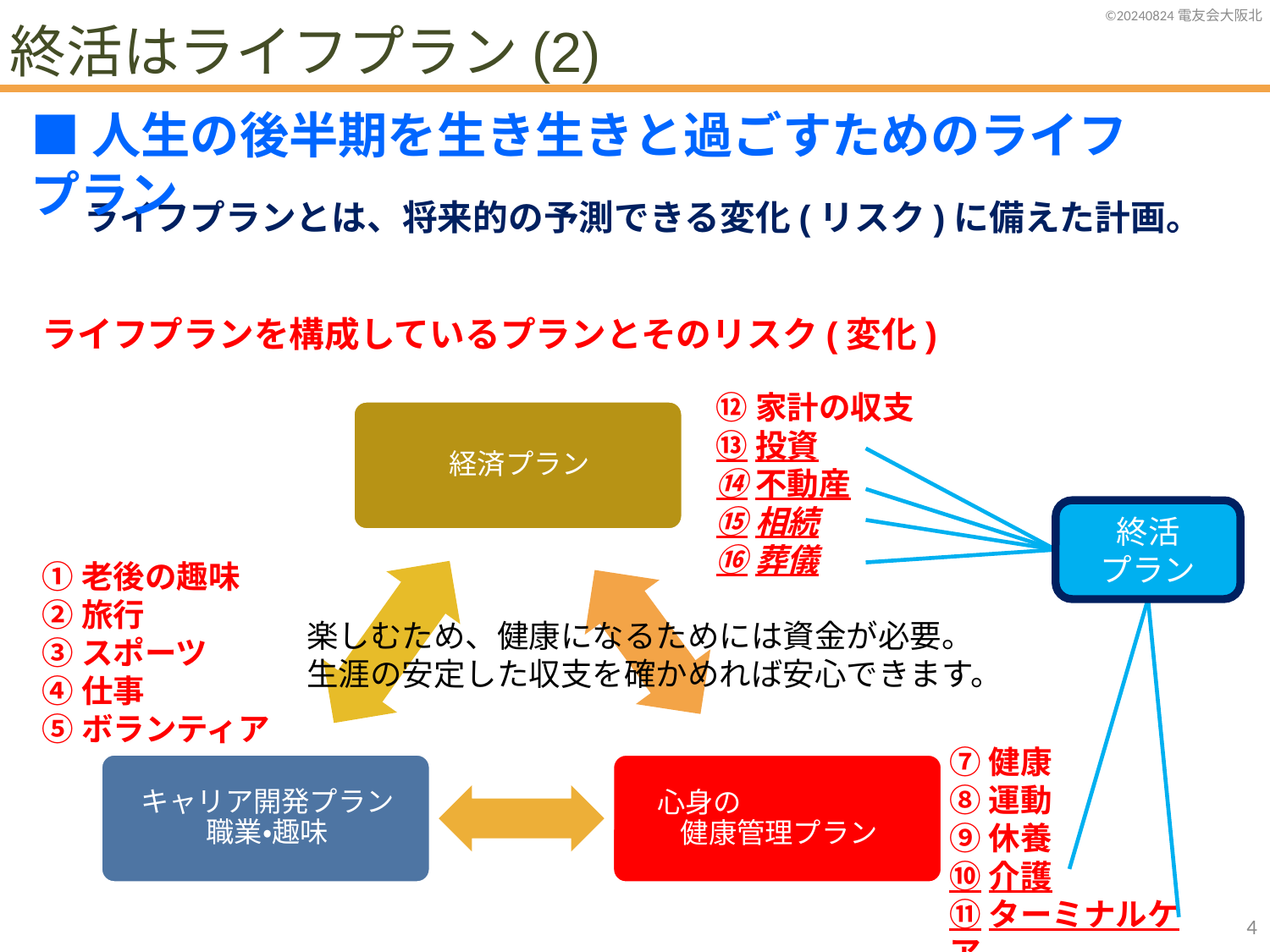

終活はライフプラン(2)
■人生の後半期を生き生きと過ごすためのライフプラン
ライフプランとは、将来的の予測できる変化(リスク)に備えた計画。
ライフプランを構成しているプランとそのリスク(変化)
⑫家計の収支
⑬投資
⑭不動産
⑮相続
⑯葬儀
経済プラン

　心身の
健康管理プラン

キャリア開発プラン
職業・趣味

終活
プラン
①老後の趣味
②旅行
③スポーツ
④仕事
⑤ボランティア
楽しむため、健康になるためには資金が必要。
生涯の安定した収支を確かめれば安心できます。
⑦健康
⑧運動
⑨休養
⑩介護
⑪ターミナルケア
4